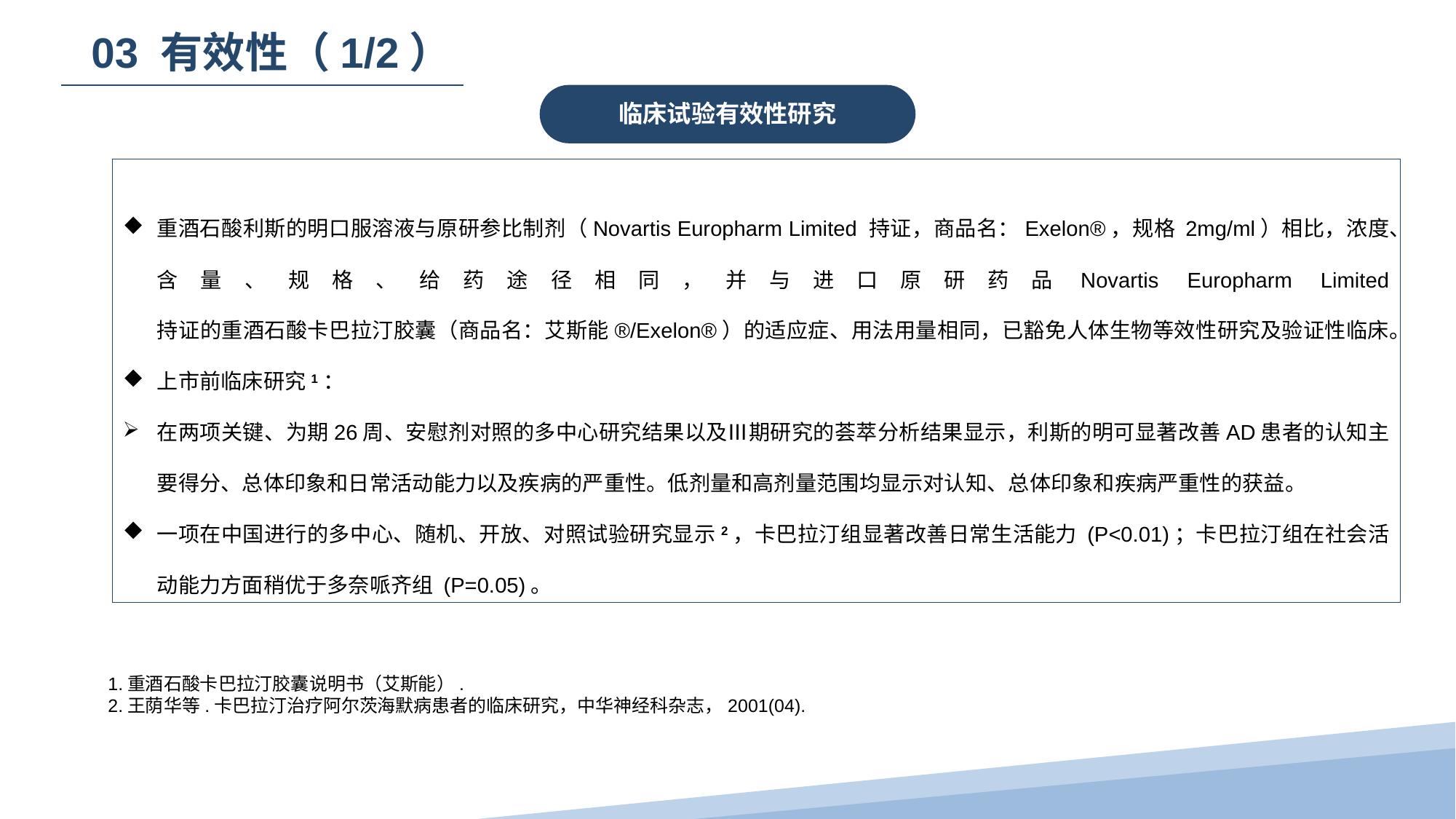

03 有效性（1/2）
临床试验有效性研究

重酒石酸利斯的明⼝服溶液与原研参⽐制剂（Novartis Europharm Limited 持证，商品名：Exelon®，规格 2mg/ml）相⽐，浓度、含量、规格、给药途径相同，并与进口原研药品Novartis Europharm Limited 持证的重酒石酸卡巴拉汀胶囊（商品名：艾斯能®/Exelon®）的适应症、⽤法⽤量相同，已豁免⼈体⽣物等效性研究及验证性临床。
上市前临床研究1：
在两项关键、为期26周、安慰剂对照的多中心研究结果以及Ⅲ期研究的荟萃分析结果显示，利斯的明可显著改善AD患者的认知主要得分、总体印象和日常活动能力以及疾病的严重性。低剂量和高剂量范围均显示对认知、总体印象和疾病严重性的获益。
一项在中国进行的多中心、随机、开放、对照试验研究显示2，卡巴拉汀组显著改善日常生活能力 (P<0.01)；卡巴拉汀组在社会活动能力方面稍优于多奈哌齐组 (P=0.05)。
1.重酒石酸卡巴拉汀胶囊说明书（艾斯能）.
2.王荫华等.卡巴拉汀治疗阿尔茨海默病患者的临床研究，中华神经科杂志，2001(04).